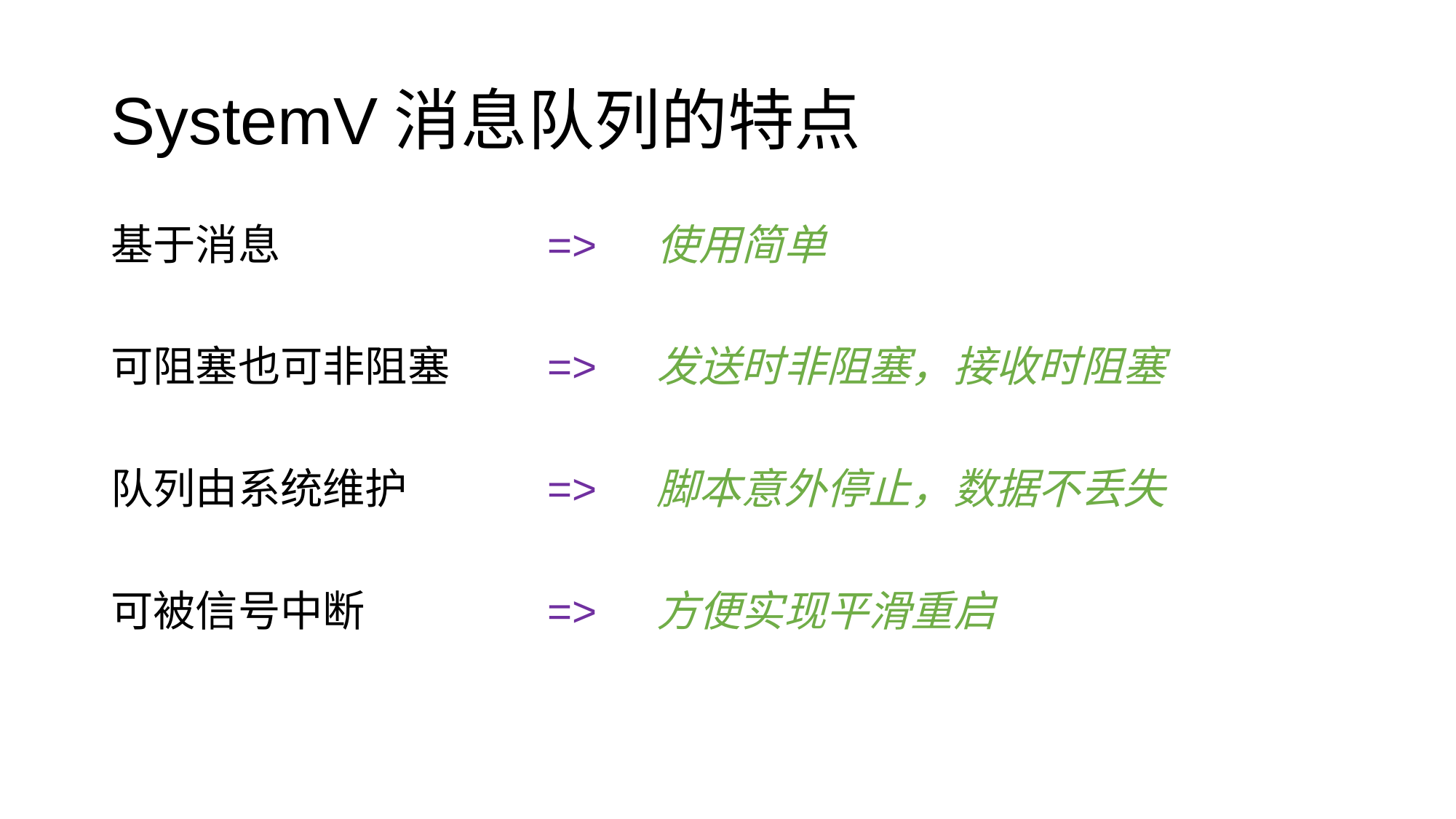

# SystemV消息队列的特点
基于消息			=> 	使用简单

可阻塞也可非阻塞	=> 	发送时非阻塞，接收时阻塞

队列由系统维护		=> 	脚本意外停止，数据不丢失

可被信号中断		=> 	方便实现平滑重启